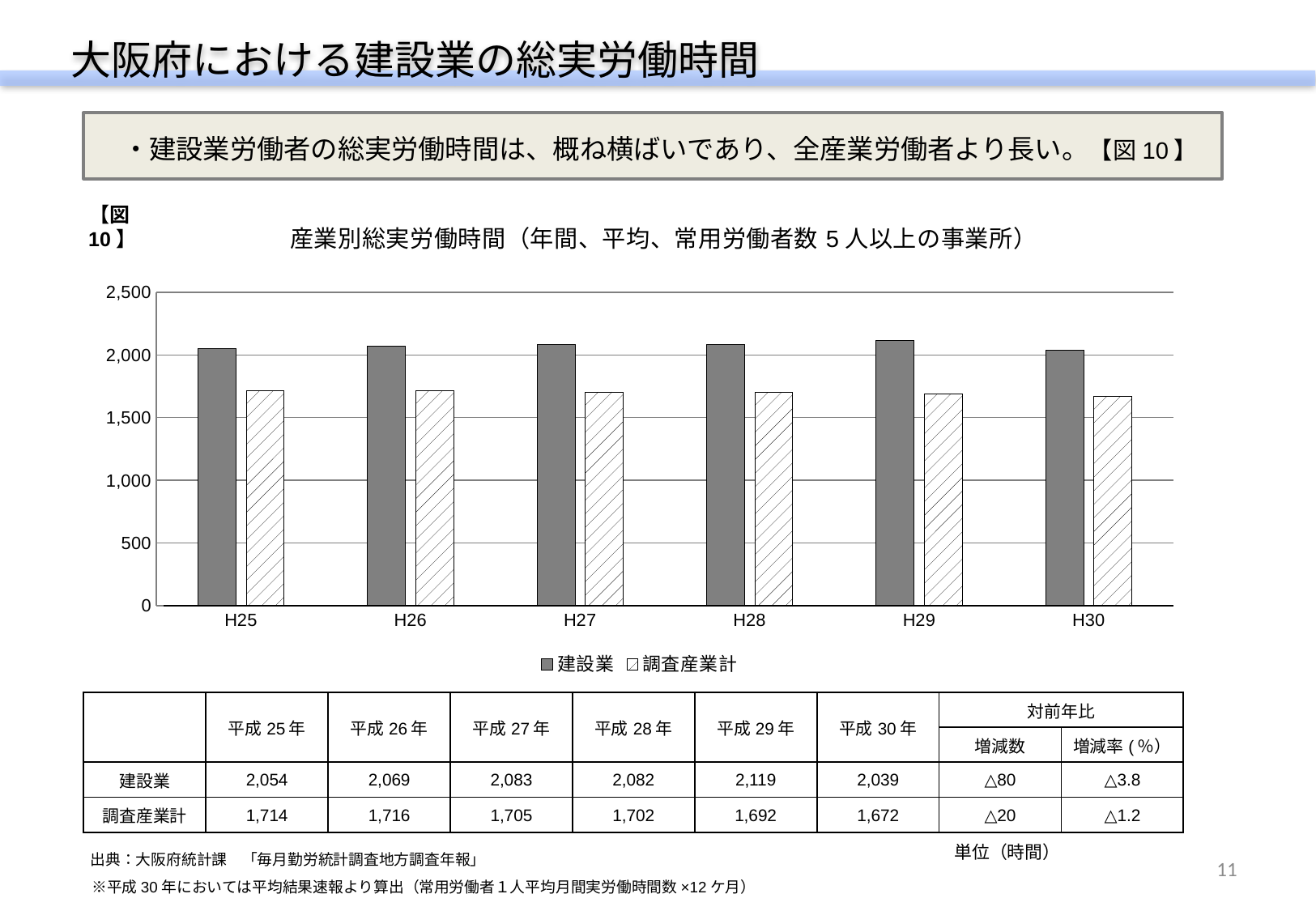

大阪府における建設業の総実労働時間
　・建設業労働者の総実労働時間は、概ね横ばいであり、全産業労働者より長い。【図10】
【図10】

### Chart: 産業別総実労働時間（年間、平均、常用労働者数5人以上の事業所）

| Category | 建設業 | 調査産業計 |
|---|---|---|
| H25 | 2054.0 | 1714.0 |
| H26 | 2069.0 | 1716.0 |
| H27 | 2083.0 | 1705.0 |
| H28 | 2082.0 | 1702.0 |
| H29 | 2119.0 | 1692.0 |
| H30 | 2039.0 | 1672.0 |
|  | 平成25年 | 平成26年 | 平成27年 | 平成28年 | 平成29年 | 平成30年 | 対前年比 |  |
| --- | --- | --- | --- | --- | --- | --- | --- | --- |
|  |  |  |  |  |  |  | 増減数 | 増減率(％） |
| 建設業 | 2,054 | 2,069 | 2,083 | 2,082 | 2,119 | 2,039 | △80 | △3.8 |
| 調査産業計 | 1,714 | 1,716 | 1,705 | 1,702 | 1,692 | 1,672 | △20 | △1.2 |
単位（時間）
   出典：大阪府統計課　「毎月勤労統計調査地方調査年報」
　※平成30年においては平均結果速報より算出（常用労働者１人平均月間実労働時間数×12ケ月）
11